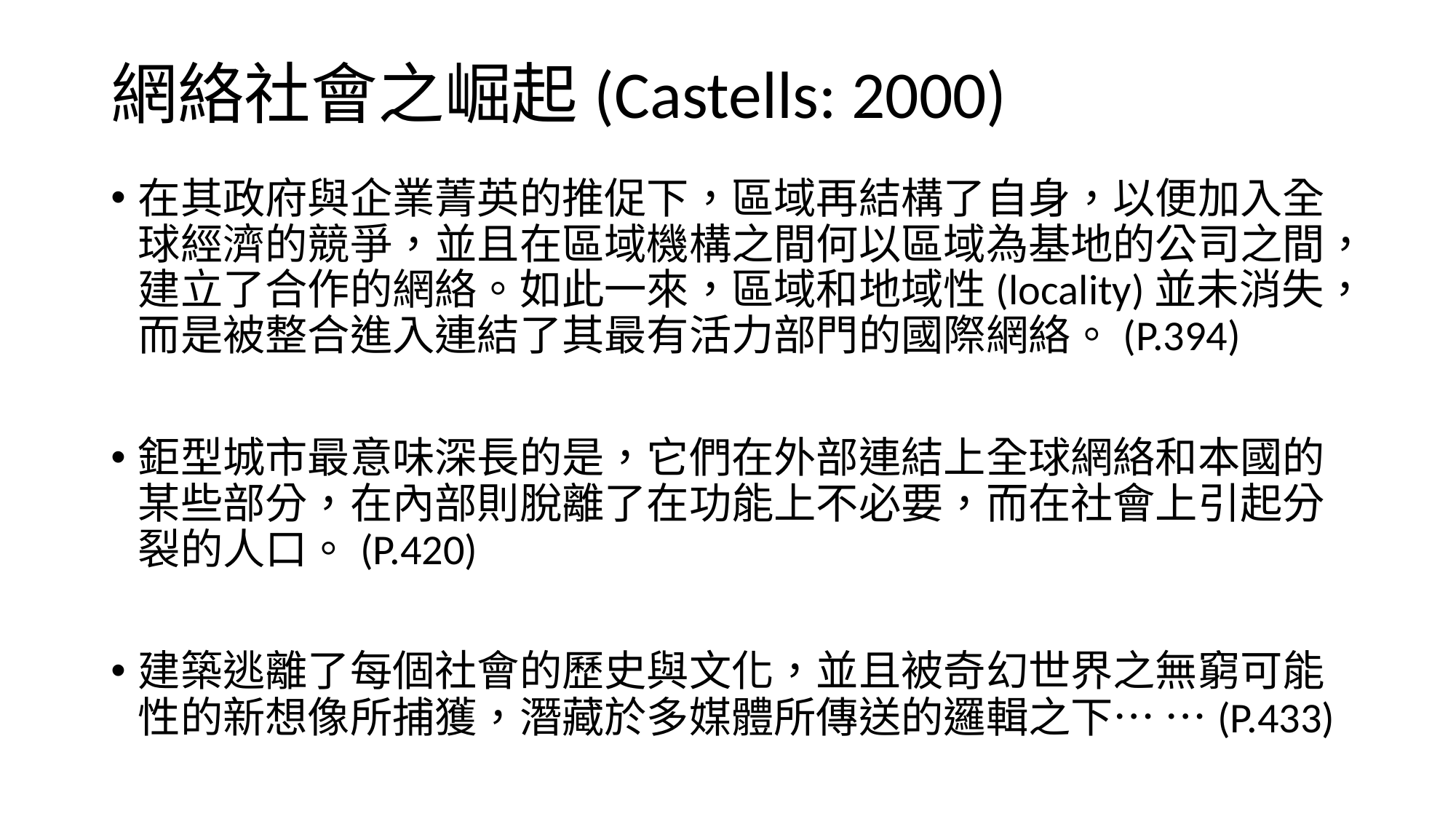

# 網絡社會之崛起(Castells: 2000)
在其政府與企業菁英的推促下，區域再結構了自身，以便加入全球經濟的競爭，並且在區域機構之間何以區域為基地的公司之間，建立了合作的網絡。如此一來，區域和地域性(locality)並未消失，而是被整合進入連結了其最有活力部門的國際網絡。(P.394)

鉅型城市最意味深長的是，它們在外部連結上全球網絡和本國的某些部分，在內部則脫離了在功能上不必要，而在社會上引起分裂的人口。(P.420)

建築逃離了每個社會的歷史與文化，並且被奇幻世界之無窮可能性的新想像所捕獲，潛藏於多媒體所傳送的邏輯之下… …(P.433)